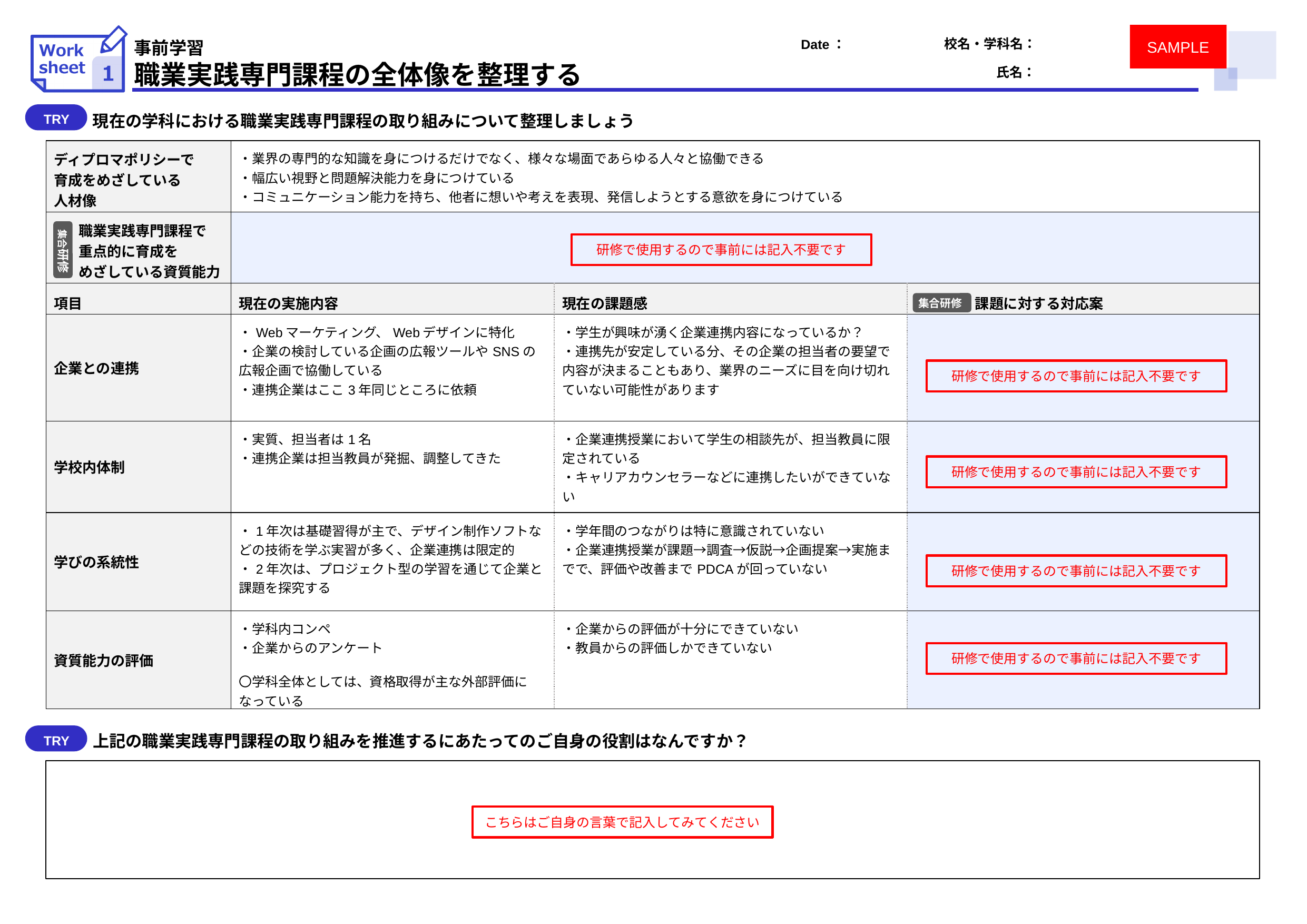

SAMPLE

TRY

現在の学科における職業実践専門課程の取り組みについて整理しましょう
| ディプロマポリシーで 育成をめざしている 人材像 | ・業界の専門的な知識を身につけるだけでなく、様々な場面であらゆる人々と協働できる ・幅広い視野と問題解決能力を身につけている ・コミュニケーション能力を持ち、他者に想いや考えを表現、発信しようとする意欲を身につけている |  |  |
| --- | --- | --- | --- |
| 職業実践専門課程で 重点的に育成を めざしている資質能力 |  |  |  |
| 項目 | 現在の実施内容 | 現在の課題感 | 課題に対する対応案 |
| 企業との連携 | ・Webマーケティング、Webデザインに特化 ・企業の検討している企画の広報ツールやSNSの広報企画で協働している ・連携企業はここ3年同じところに依頼 | ・学生が興味が湧く企業連携内容になっているか？ ・連携先が安定している分、その企業の担当者の要望で内容が決まることもあり、業界のニーズに目を向け切れていない可能性があります |  |
| 学校内体制 | ・実質、担当者は1名 ・連携企業は担当教員が発掘、調整してきた | ・企業連携授業において学生の相談先が、担当教員に限定されている ・キャリアカウンセラーなどに連携したいができていない |  |
| 学びの系統性 | ・1年次は基礎習得が主で、デザイン制作ソフトなどの技術を学ぶ実習が多く、企業連携は限定的 ・2年次は、プロジェクト型の学習を通じて企業と課題を探究する | ・学年間のつながりは特に意識されていない ・企業連携授業が課題→調査→仮説→企画提案→実施までで、評価や改善までPDCAが回っていない |  |
| 資質能力の評価 | ・学科内コンペ ・企業からのアンケート 〇学科全体としては、資格取得が主な外部評価になっている | ・企業からの評価が十分にできていない ・教員からの評価しかできていない |  |

集合研修
研修で使用するので事前には記入不要です

集合研修
研修で使用するので事前には記入不要です
研修で使用するので事前には記入不要です
研修で使用するので事前には記入不要です
研修で使用するので事前には記入不要です

TRY

上記の職業実践専門課程の取り組みを推進するにあたってのご自身の役割はなんですか？

こちらはご自身の言葉で記入してみてください